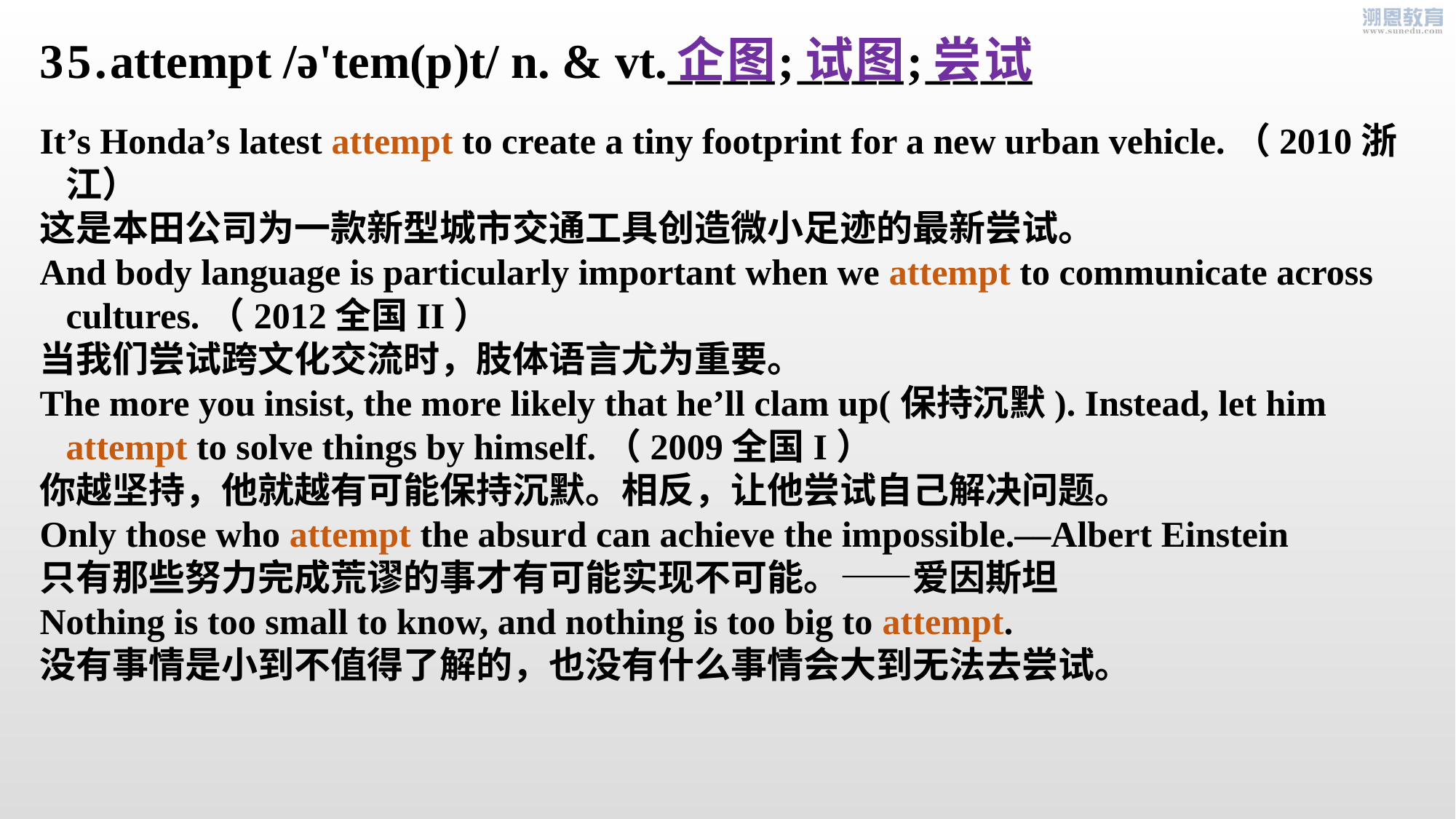

企图  试图  尝试
35.attempt /ə'tem(p)t/ n. & vt.____;____;____
It’s Honda’s latest attempt to create a tiny footprint for a new urban vehicle.（2010浙江）
这是本田公司为一款新型城市交通工具创造微小足迹的最新尝试。
And body language is particularly important when we attempt to communicate across cultures.（2012全国II）
当我们尝试跨文化交流时，肢体语言尤为重要。
The more you insist, the more likely that he’ll clam up(保持沉默). Instead, let him attempt to solve things by himself.（2009全国I）
你越坚持，他就越有可能保持沉默。相反，让他尝试自己解决问题。
Only those who attempt the absurd can achieve the impossible.––Albert Einstein
只有那些努力完成荒谬的事才有可能实现不可能。——爱因斯坦
Nothing is too small to know, and nothing is too big to attempt.
没有事情是小到不值得了解的，也没有什么事情会大到无法去尝试。